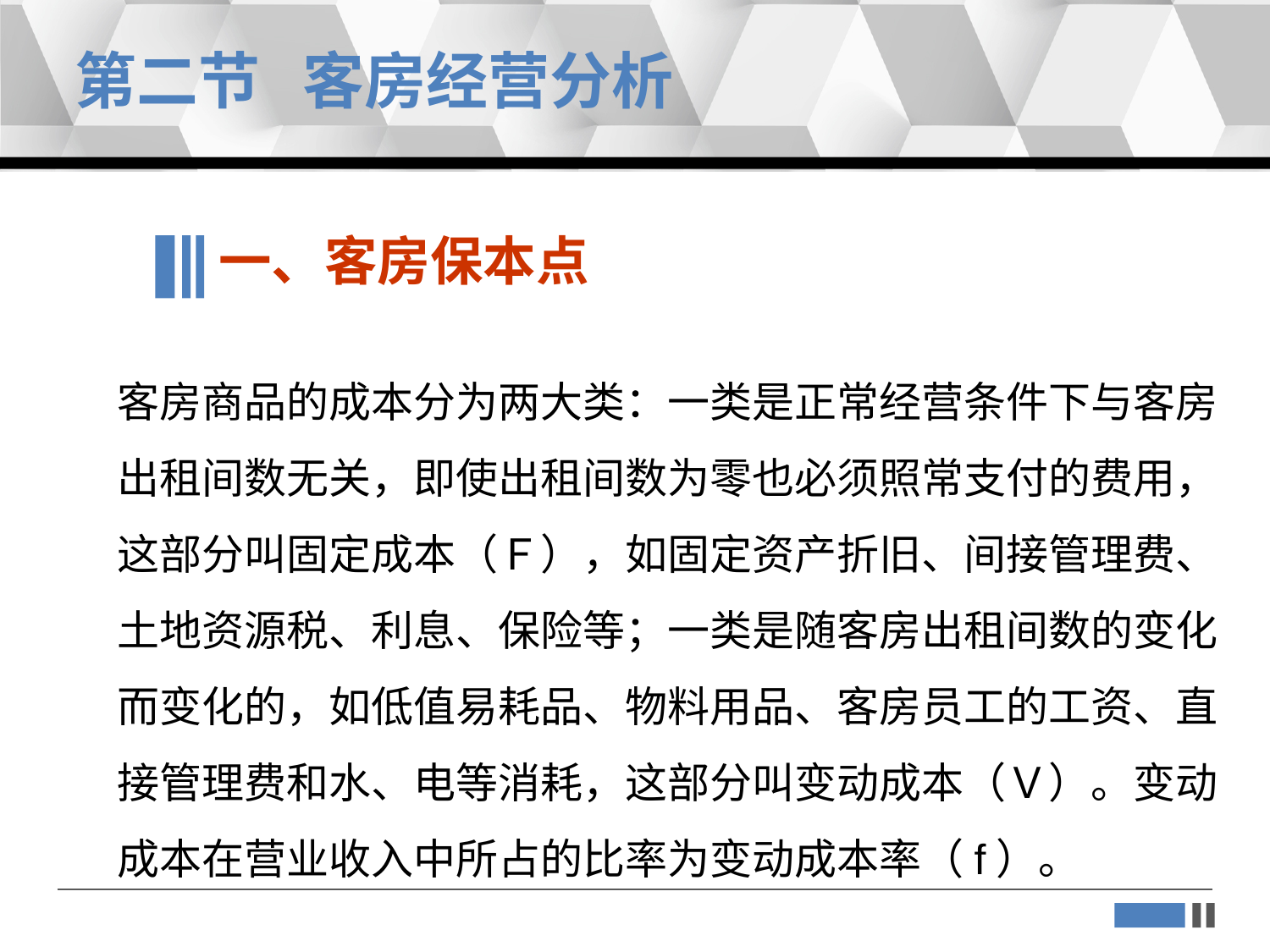

第二节   客房经营分析
一、客房保本点

客房商品的成本分为两大类：一类是正常经营条件下与客房出租间数无关，即使出租间数为零也必须照常支付的费用，这部分叫固定成本（Ｆ），如固定资产折旧、间接管理费、土地资源税、利息、保险等；一类是随客房出租间数的变化而变化的，如低值易耗品、物料用品、客房员工的工资、直接管理费和水、电等消耗，这部分叫变动成本（Ｖ）。变动成本在营业收入中所占的比率为变动成本率（f）。